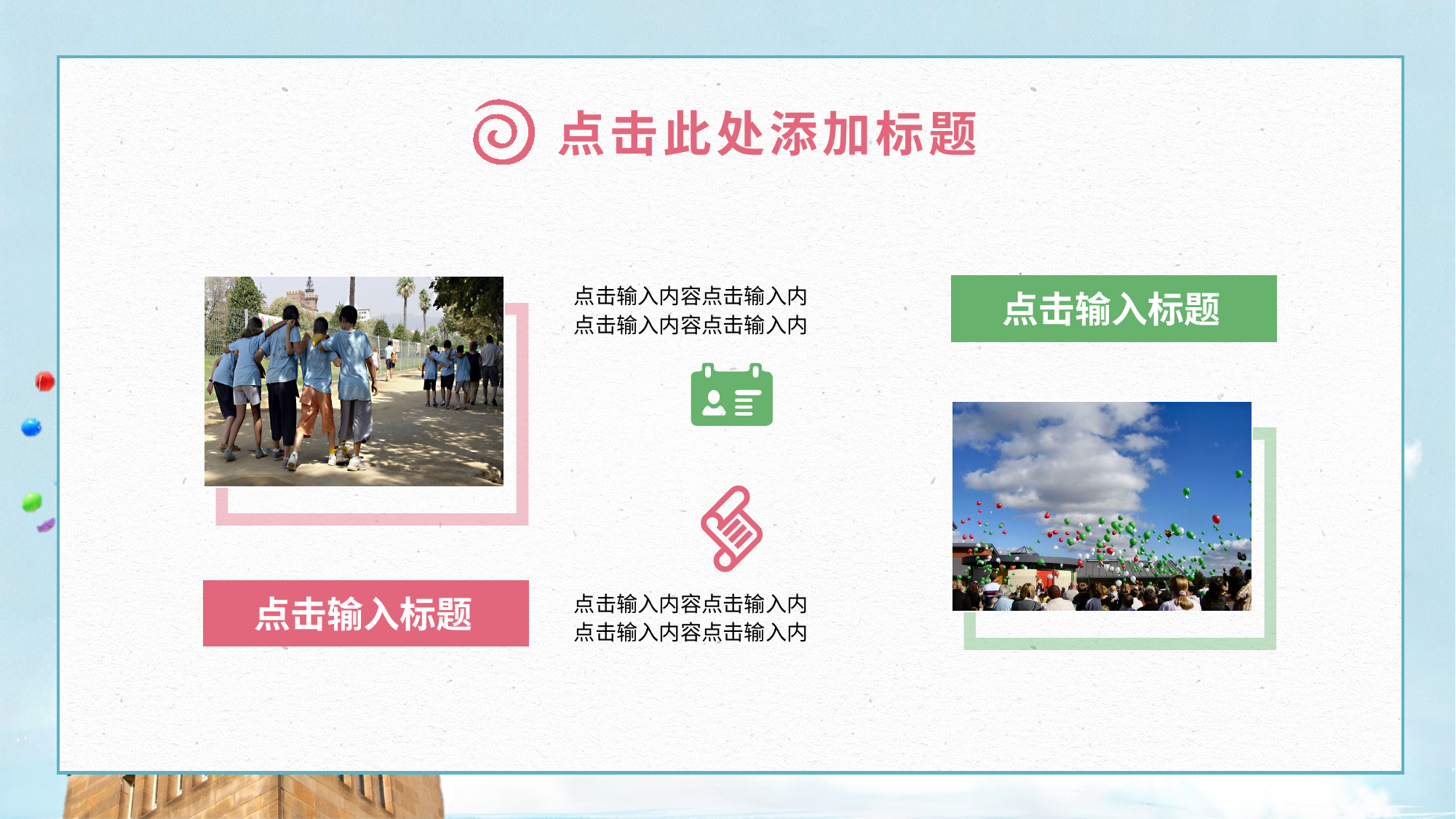

点击此处添加标题

点击输入标题
点击输入内容点击输入内
点击输入内容点击输入内

点击输入标题
点击输入内容点击输入内
点击输入内容点击输入内